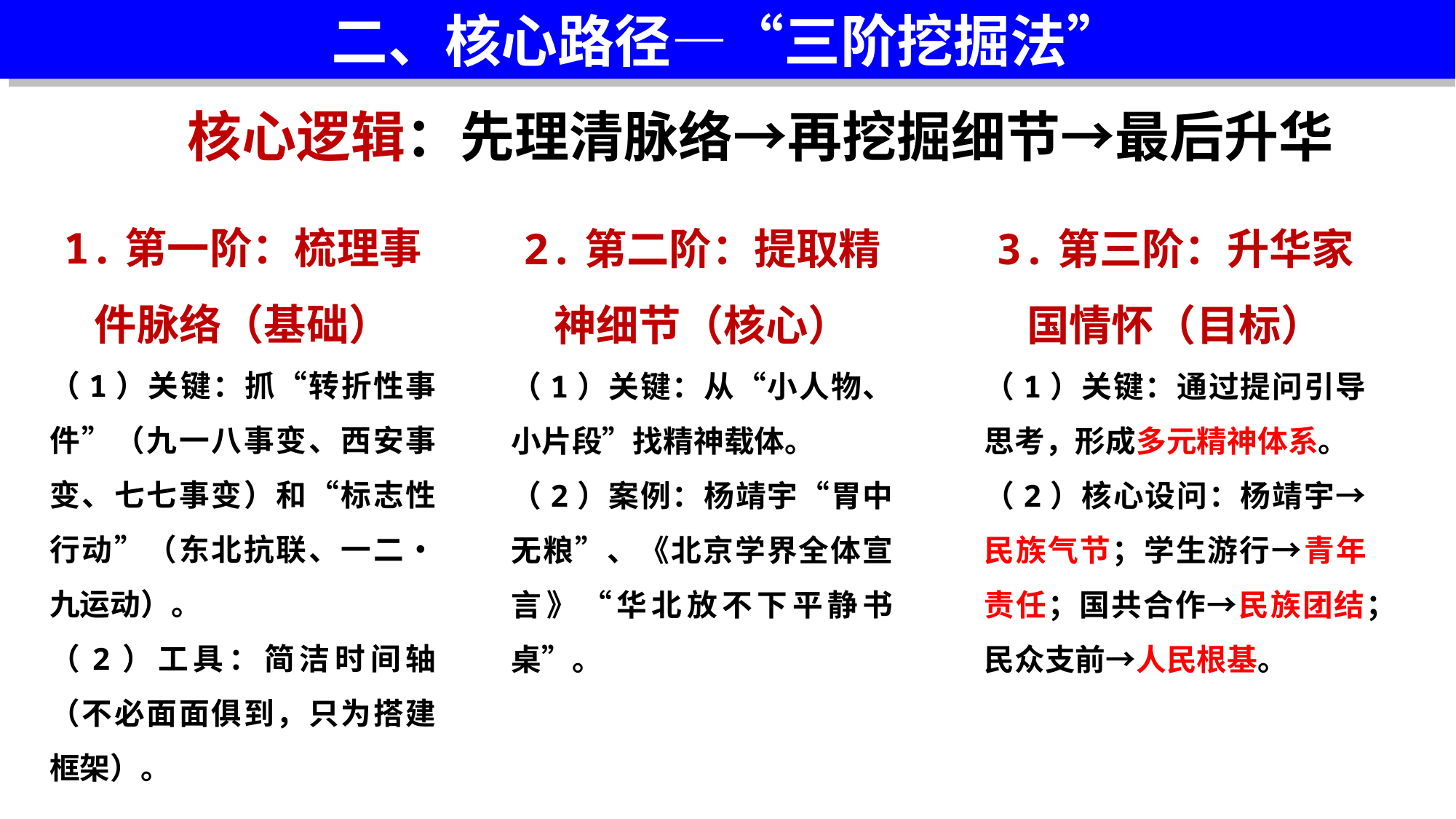

二、核心路径—“三阶挖掘法”
核心逻辑：先理清脉络→再挖掘细节→最后升华
1.第一阶：梳理事件脉络（基础）
（1）关键：抓“转折性事件”（九一八事变、西安事变、七七事变）和“标志性行动”（东北抗联、一二•九运动）。
（2）工具：简洁时间轴（不必面面俱到，只为搭建框架）。

2.第二阶：提取精神细节（核心）
（1）关键：从“小人物、小片段”找精神载体。
（2）案例：杨靖宇“胃中无粮”、《北京学界全体宣言》“华北放不下平静书桌”。

3.第三阶：升华家国情怀（目标）
（1）关键：通过提问引导思考，形成多元精神体系。
（2）核心设问：杨靖宇→民族气节；学生游行→青年责任；国共合作→民族团结；民众支前→人民根基。